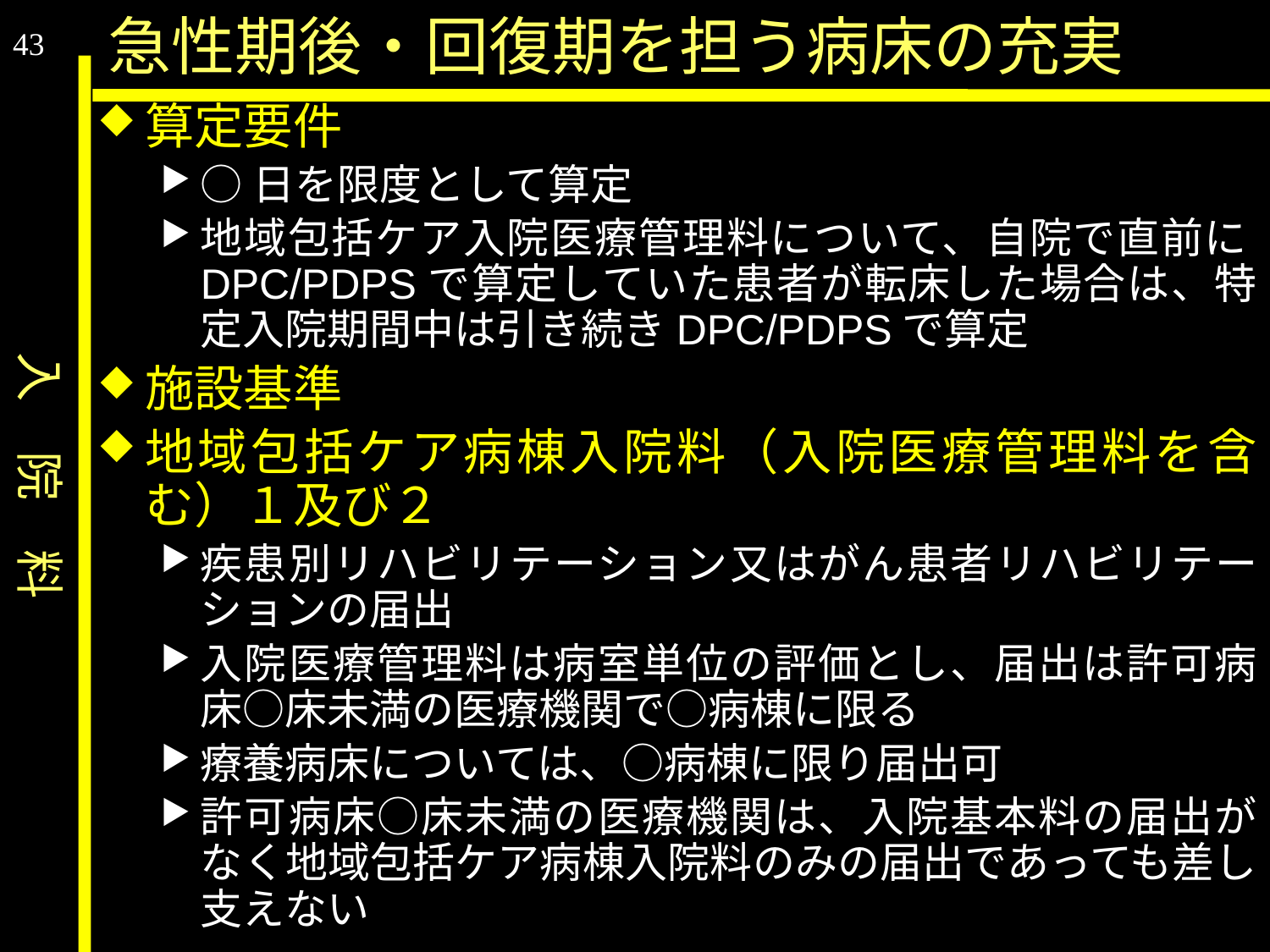

入　院　料
急性期後・回復期を担う病床の充実
43

算定要件
○日を限度として算定
地域包括ケア入院医療管理料について、自院で直前にDPC/PDPSで算定していた患者が転床した場合は、特定入院期間中は引き続きDPC/PDPSで算定
施設基準
地域包括ケア病棟入院料（入院医療管理料を含む）１及び２
疾患別リハビリテーション又はがん患者リハビリテーションの届出
入院医療管理料は病室単位の評価とし、届出は許可病床○床未満の医療機関で○病棟に限る
療養病床については、○病棟に限り届出可
許可病床○床未満の医療機関は、入院基本料の届出がなく地域包括ケア病棟入院料のみの届出であっても差し支えない